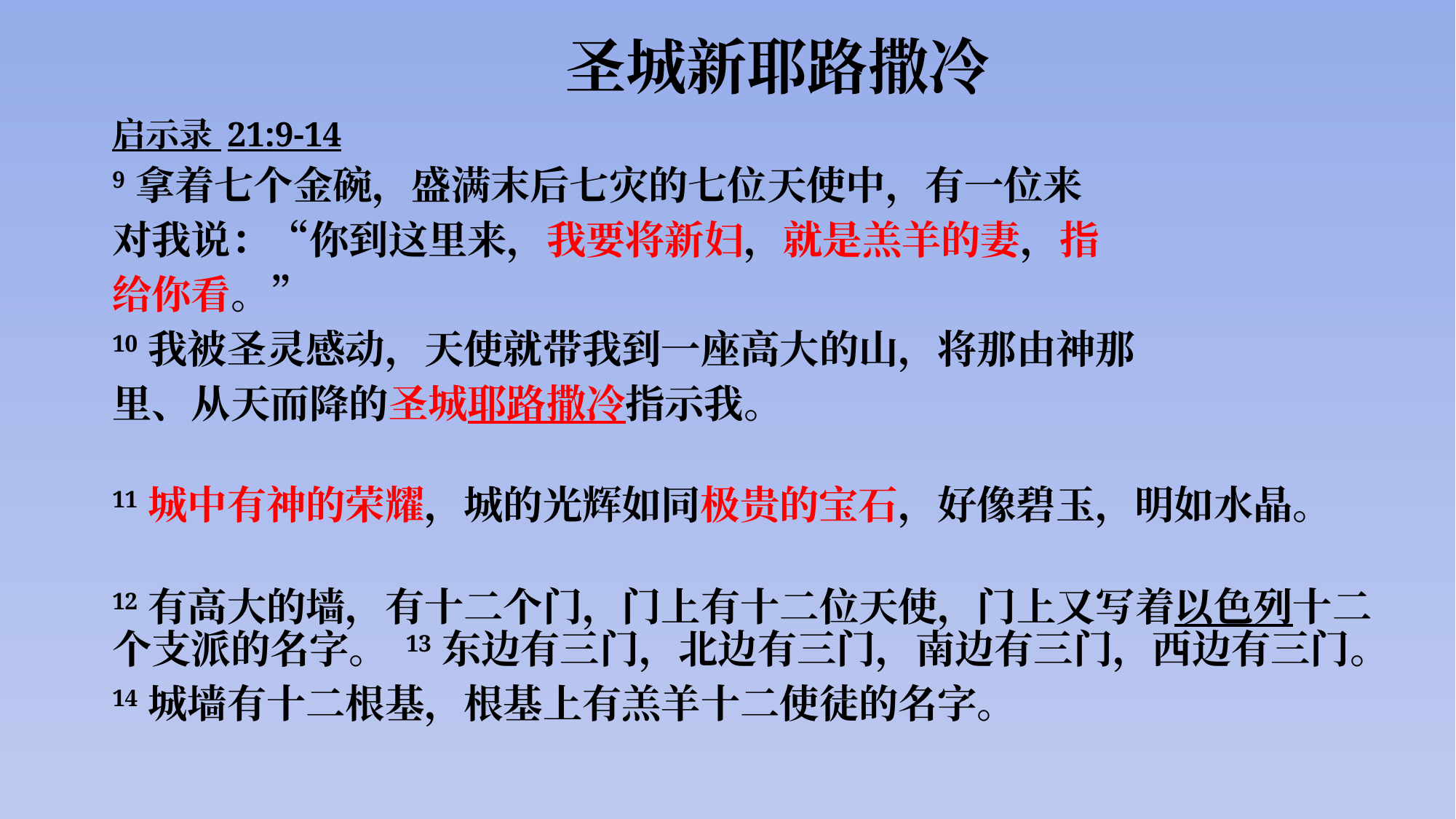

# 圣城新耶路撒冷
启示录 21:9-14
9 拿着七个金碗，盛满末后七灾的七位天使中，有一位来
对我说：“你到这里来，我要将新妇，就是羔羊的妻，指
给你看。”
10 我被圣灵感动，天使就带我到一座高大的山，将那由神那
里、从天而降的圣城耶路撒冷指示我。

11 城中有神的荣耀，城的光辉如同极贵的宝石，好像碧玉，明如水晶。

12 有高大的墙，有十二个门，门上有十二位天使，门上又写着以色列十二个支派的名字。 13 东边有三门，北边有三门，南边有三门，西边有三门。
14 城墙有十二根基，根基上有羔羊十二使徒的名字。